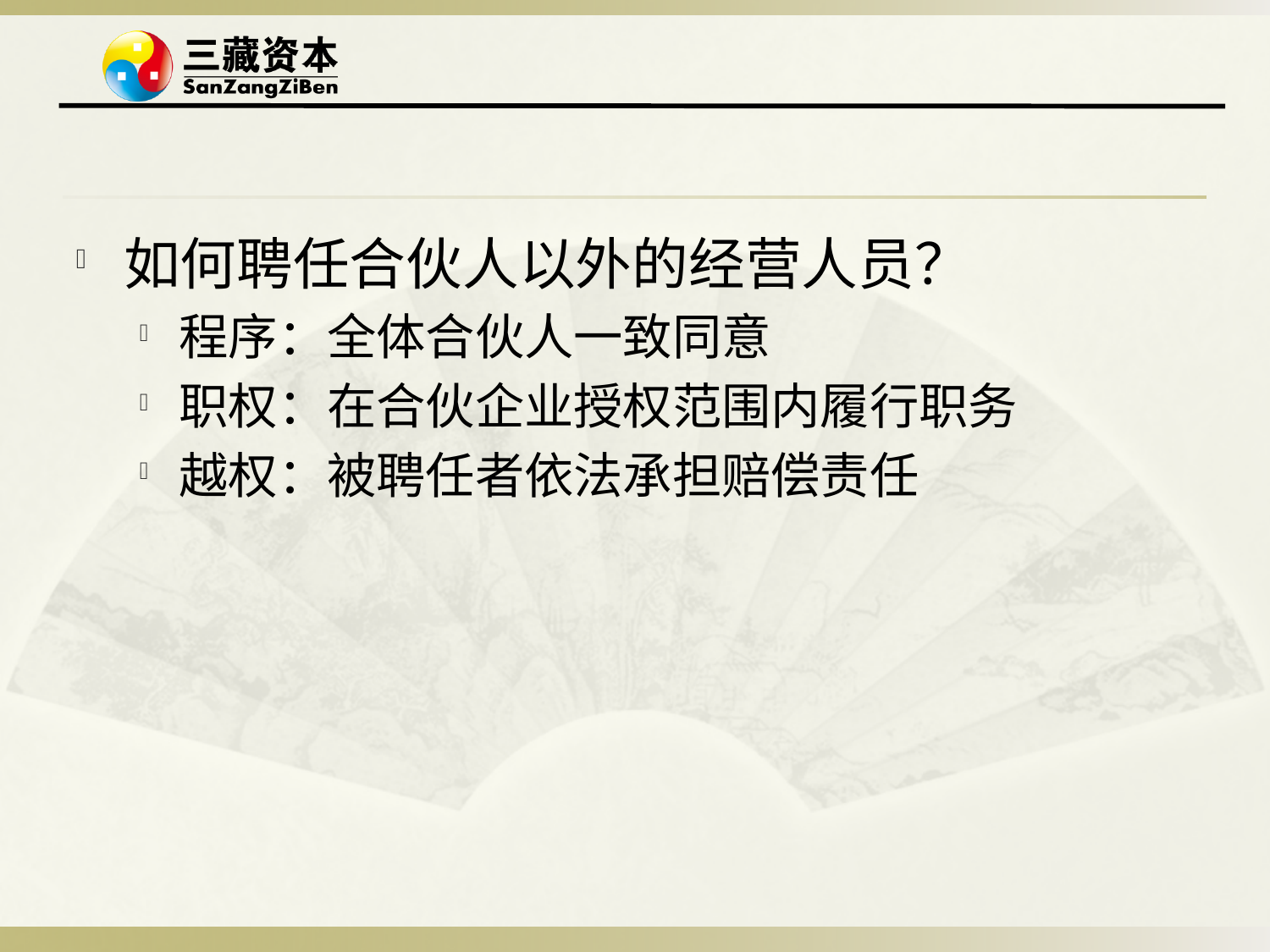

#
如何聘任合伙人以外的经营人员？
程序：全体合伙人一致同意
职权：在合伙企业授权范围内履行职务
越权：被聘任者依法承担赔偿责任